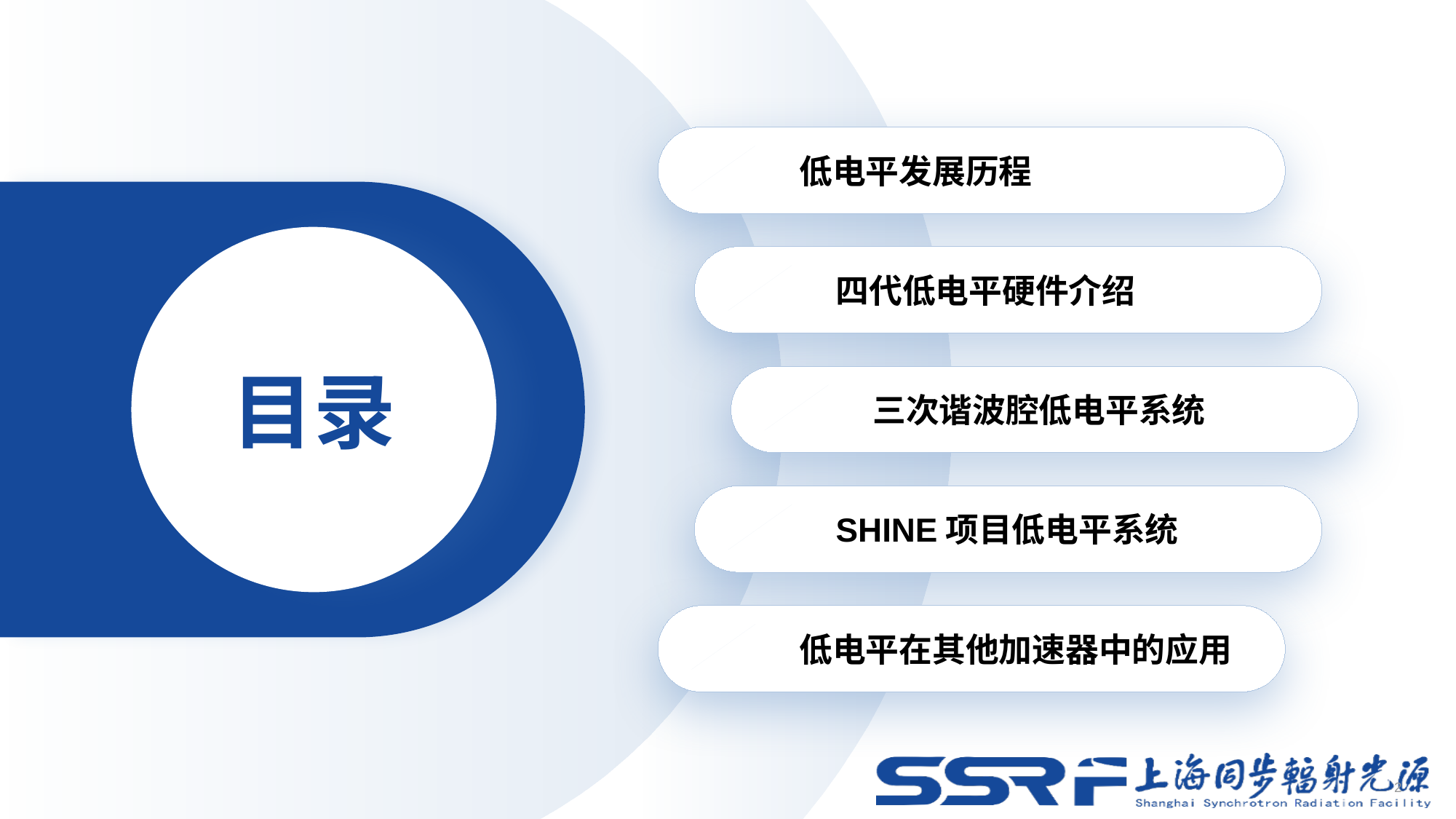

低电平发展历程
01
四代低电平硬件介绍
02
三次谐波腔低电平系统
03
SHINE项目低电平系统
04
低电平在其他加速器中的应用
05

目录
2